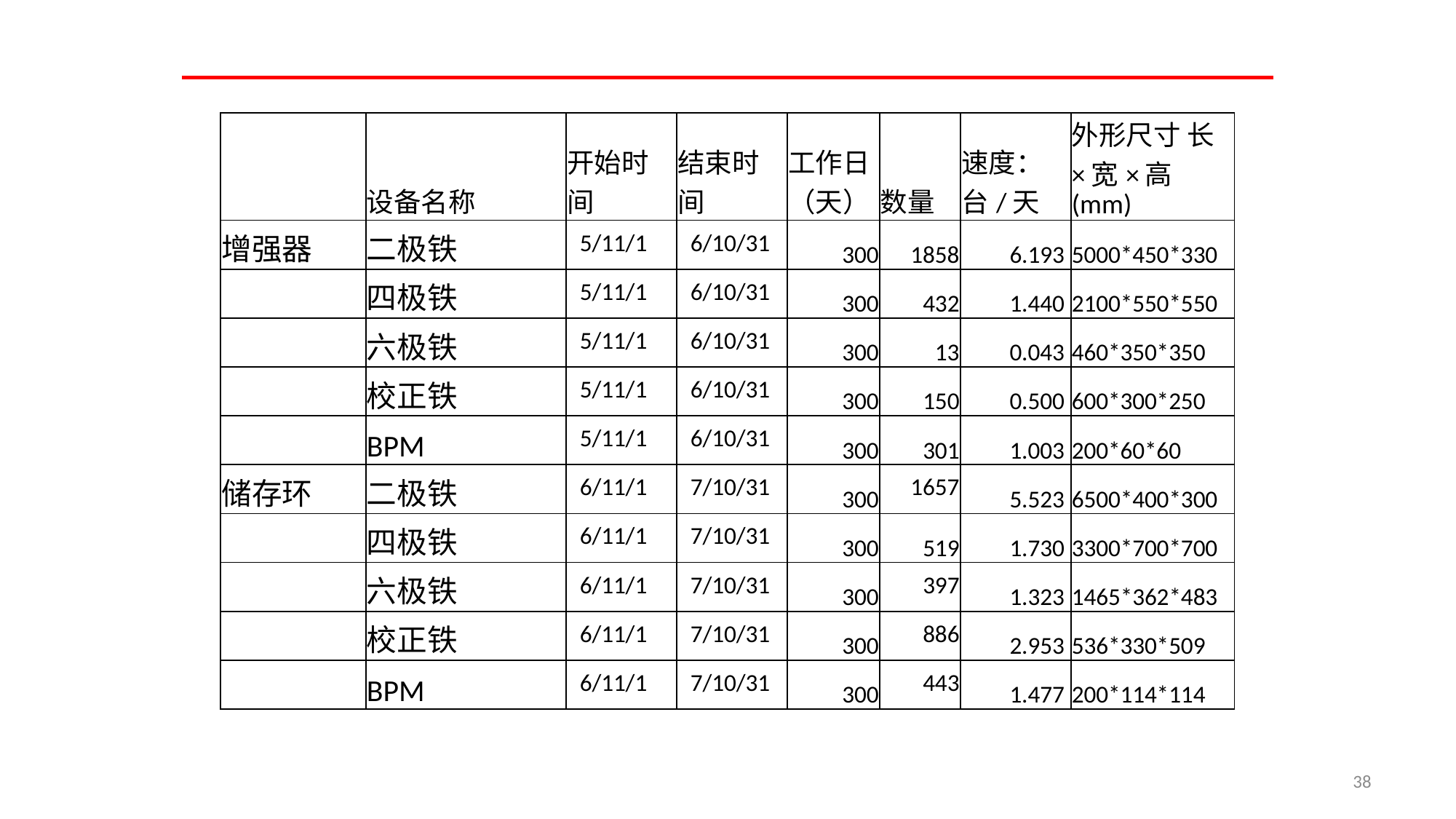

|  | 设备名称 | 开始时间 | 结束时间 | 工作日（天） | 数量 | 速度： 台/天 | 外形尺寸 长×宽×高(mm) |
| --- | --- | --- | --- | --- | --- | --- | --- |
| 增强器 | 二极铁 | 5/11/1 | 6/10/31 | 300 | 1858 | 6.193 | 5000\*450\*330 |
|  | 四极铁 | 5/11/1 | 6/10/31 | 300 | 432 | 1.440 | 2100\*550\*550 |
|  | 六极铁 | 5/11/1 | 6/10/31 | 300 | 13 | 0.043 | 460\*350\*350 |
|  | 校正铁 | 5/11/1 | 6/10/31 | 300 | 150 | 0.500 | 600\*300\*250 |
|  | BPM | 5/11/1 | 6/10/31 | 300 | 301 | 1.003 | 200\*60\*60 |
| 储存环 | 二极铁 | 6/11/1 | 7/10/31 | 300 | 1657 | 5.523 | 6500\*400\*300 |
|  | 四极铁 | 6/11/1 | 7/10/31 | 300 | 519 | 1.730 | 3300\*700\*700 |
|  | 六极铁 | 6/11/1 | 7/10/31 | 300 | 397 | 1.323 | 1465\*362\*483 |
|  | 校正铁 | 6/11/1 | 7/10/31 | 300 | 886 | 2.953 | 536\*330\*509 |
|  | BPM | 6/11/1 | 7/10/31 | 300 | 443 | 1.477 | 200\*114\*114 |
38